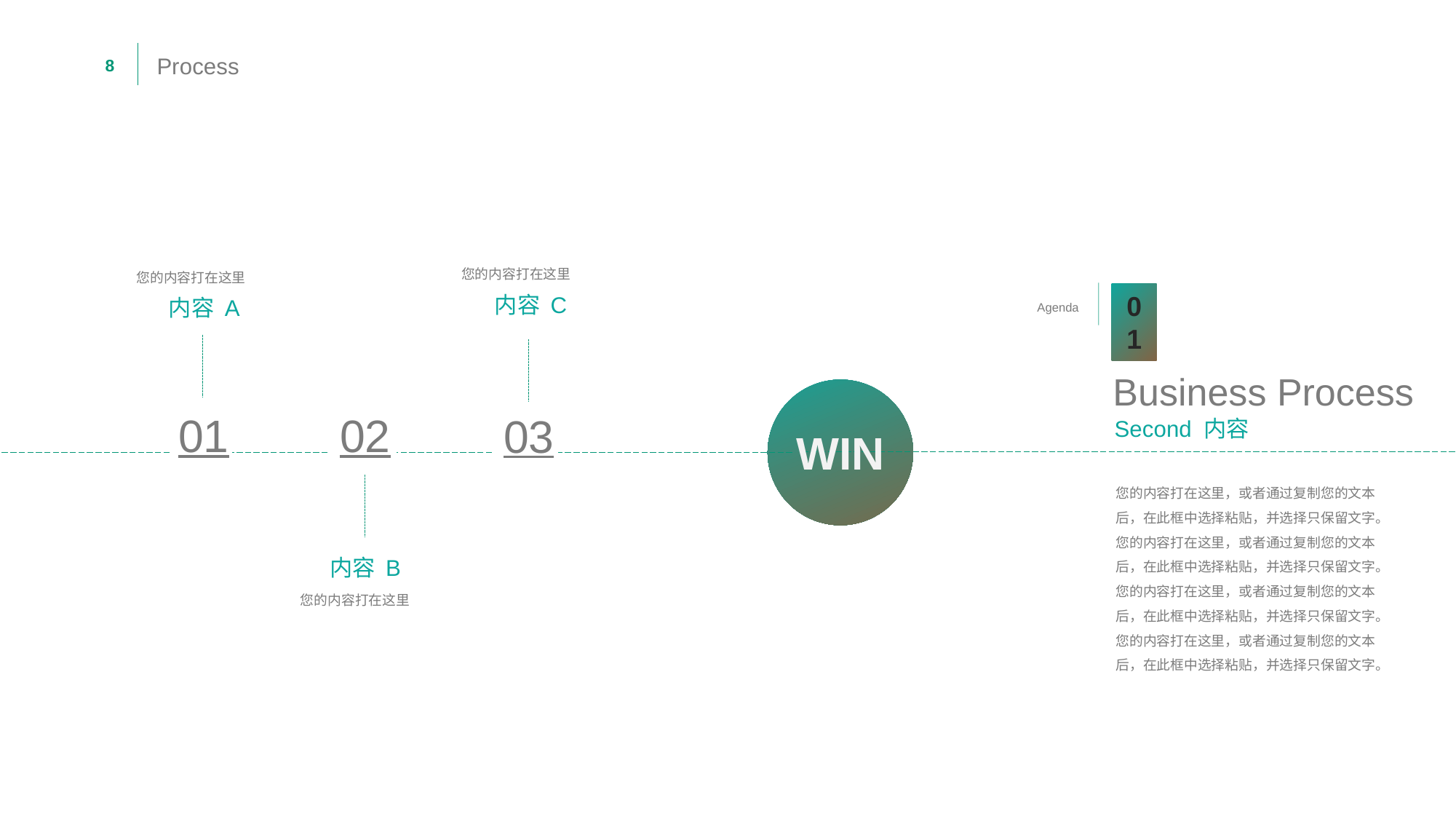

Process
您的内容打在这里
您的内容打在这里
01
内容 C
内容 A
Agenda
Business Process

01
02
03
Second 内容
WIN
您的内容打在这里，或者通过复制您的文本后，在此框中选择粘贴，并选择只保留文字。您的内容打在这里，或者通过复制您的文本后，在此框中选择粘贴，并选择只保留文字。您的内容打在这里，或者通过复制您的文本后，在此框中选择粘贴，并选择只保留文字。您的内容打在这里，或者通过复制您的文本后，在此框中选择粘贴，并选择只保留文字。
内容 B
您的内容打在这里